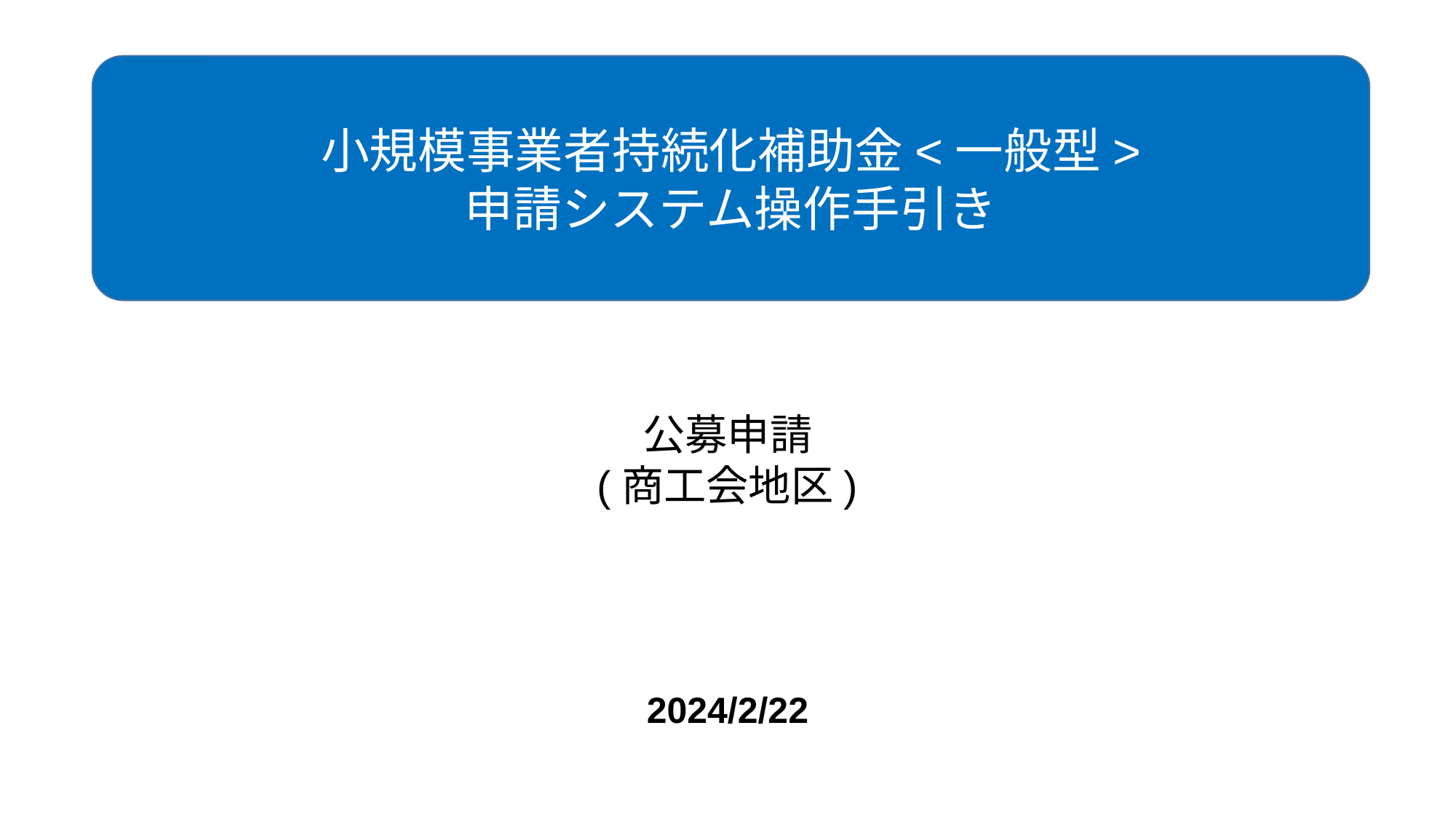

小規模事業者持続化補助金<一般型>
申請システム操作手引き
公募申請
(商工会地区)
2024/2/22